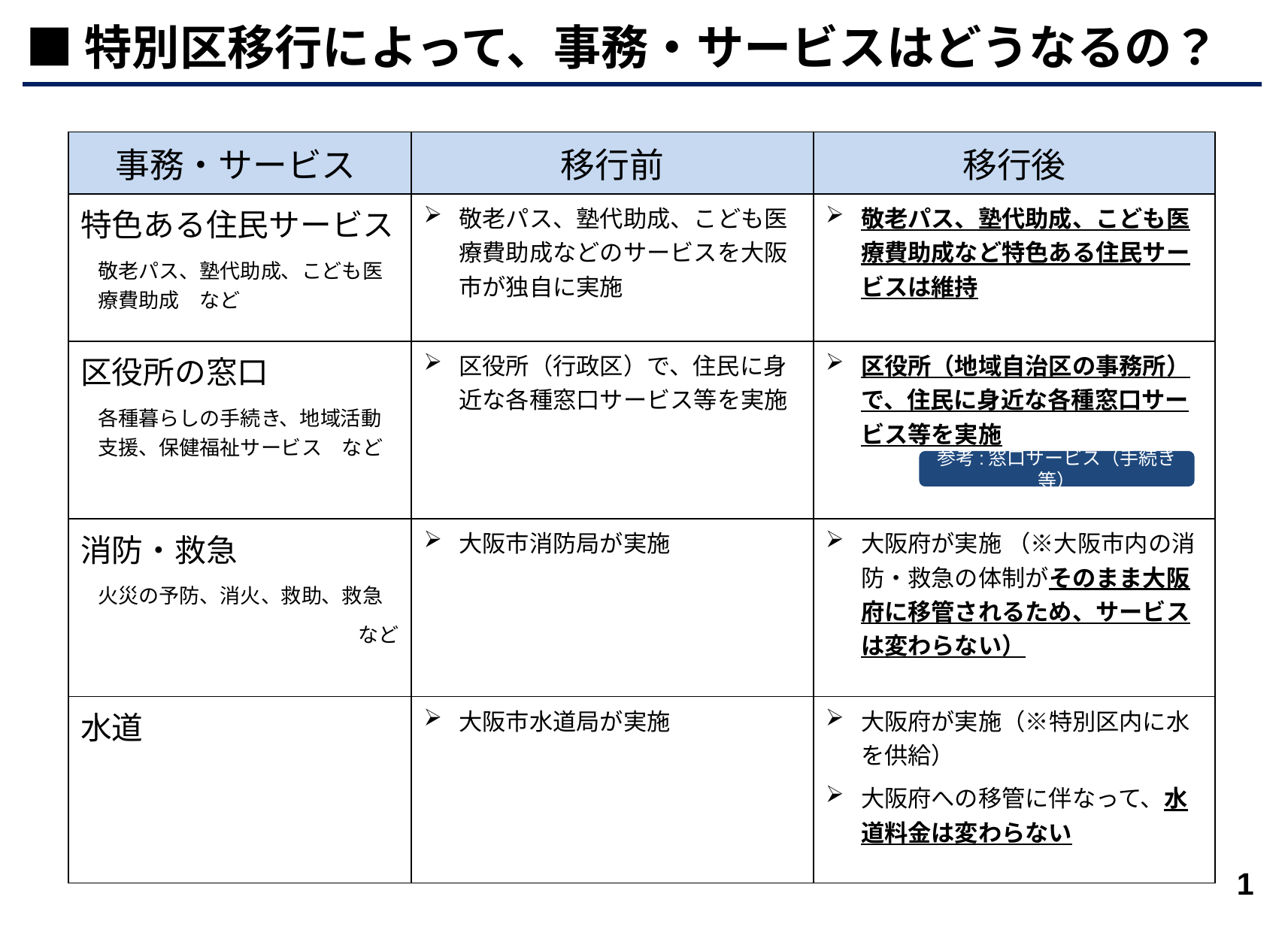

■特別区移行によって、事務・サービスはどうなるの？
| 事務・サービス | 移行前 | 移行後 |
| --- | --- | --- |
| 特色ある住民サービス 敬老パス、塾代助成、こども医療費助成　など | 敬老パス、塾代助成、こども医療費助成などのサービスを大阪市が独自に実施 | 敬老パス、塾代助成、こども医療費助成など特色ある住民サービスは維持 |
| 区役所の窓口 各種暮らしの手続き、地域活動支援、保健福祉サービス　など | 区役所（行政区）で、住民に身近な各種窓口サービス等を実施 | 区役所（地域自治区の事務所）で、住民に身近な各種窓口サービス等を実施 |
| 消防・救急 火災の予防、消火、救助、救急 など | 大阪市消防局が実施 | 大阪府が実施 （※大阪市内の消防・救急の体制がそのまま大阪府に移管されるため、サービスは変わらない） |
| 水道 | 大阪市水道局が実施 | 大阪府が実施（※特別区内に水を供給） 大阪府への移管に伴なって、水道料金は変わらない |
参考:窓口サービス（手続き等）
1